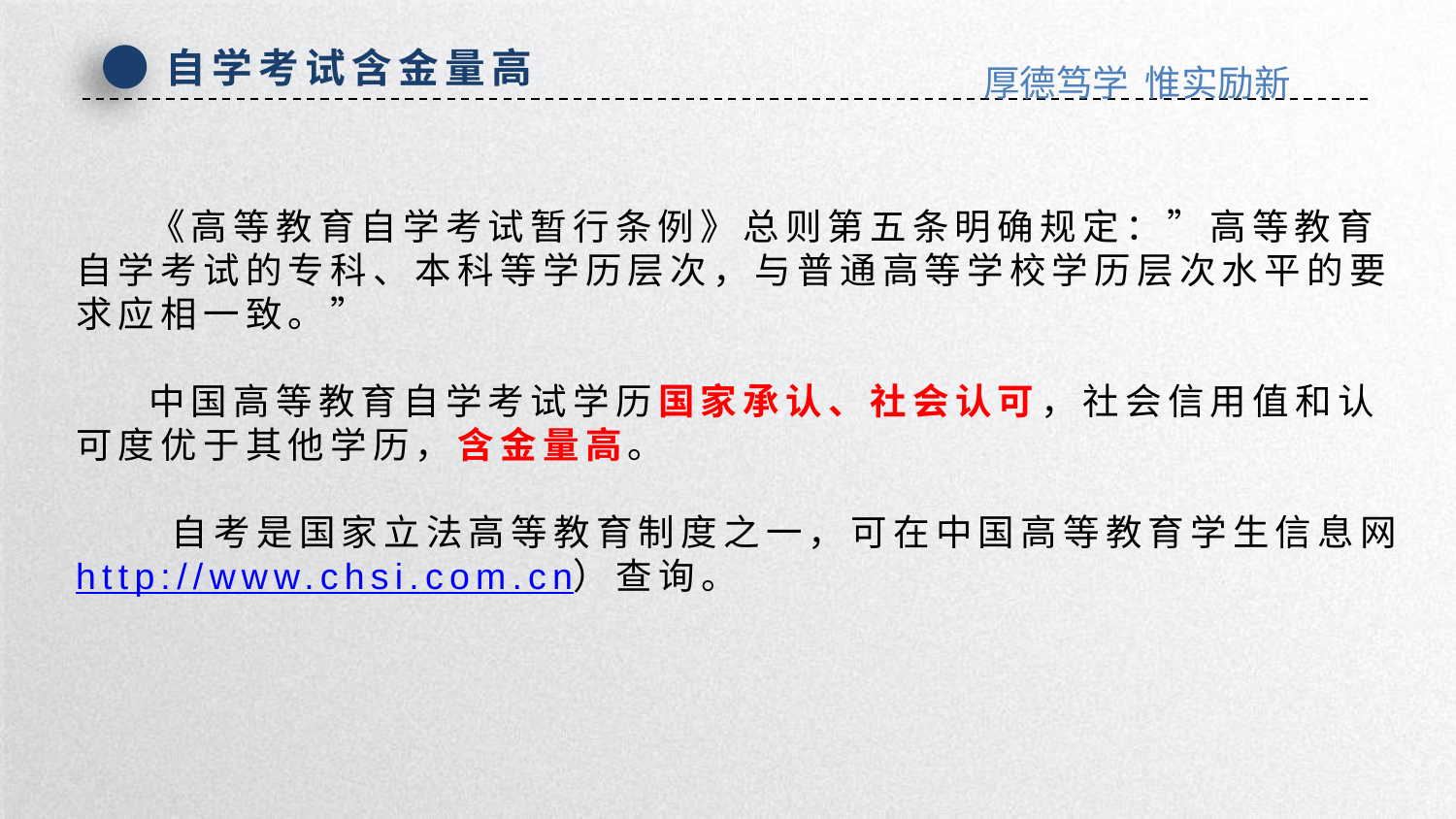

自学考试含金量高

厚德笃学  惟实励新
《高等教育自学考试暂行条例》总则第五条明确规定：”高等教育自学考试的专科、本科等学历层次，与普通高等学校学历层次水平的要求应相一致。”

中国高等教育自学考试学历国家承认、社会认可，社会信用值和认可度优于其他学历，含金量高。

 自考是国家立法高等教育制度之一，可在中国高等教育学生信息网http://www.chsi.com.cn）查询。